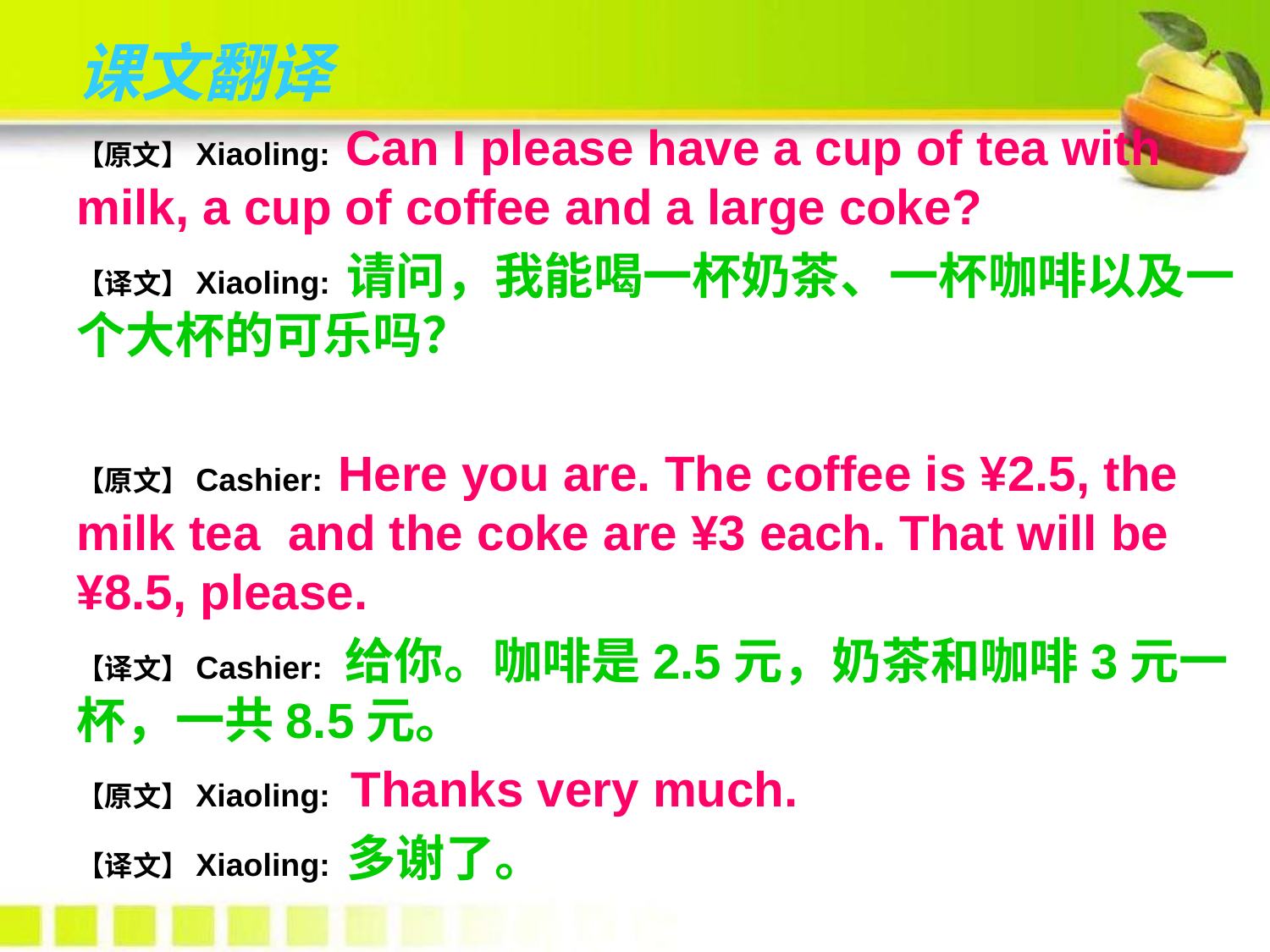

课文翻译
【原文】Xiaoling:  Can I please have a cup of tea with milk, a cup of coffee and a large coke?
【译文】Xiaoling: 请问，我能喝一杯奶茶、一杯咖啡以及一个大杯的可乐吗？

【原文】Cashier:  Here you are. The coffee is ¥2.5, the milk tea  and the coke are ¥3 each. That will be ¥8.5, please.
【译文】Cashier:  给你。咖啡是2.5元，奶茶和咖啡3元一杯，一共8.5元。
【原文】Xiaoling:  Thanks very much.
【译文】Xiaoling: 多谢了。